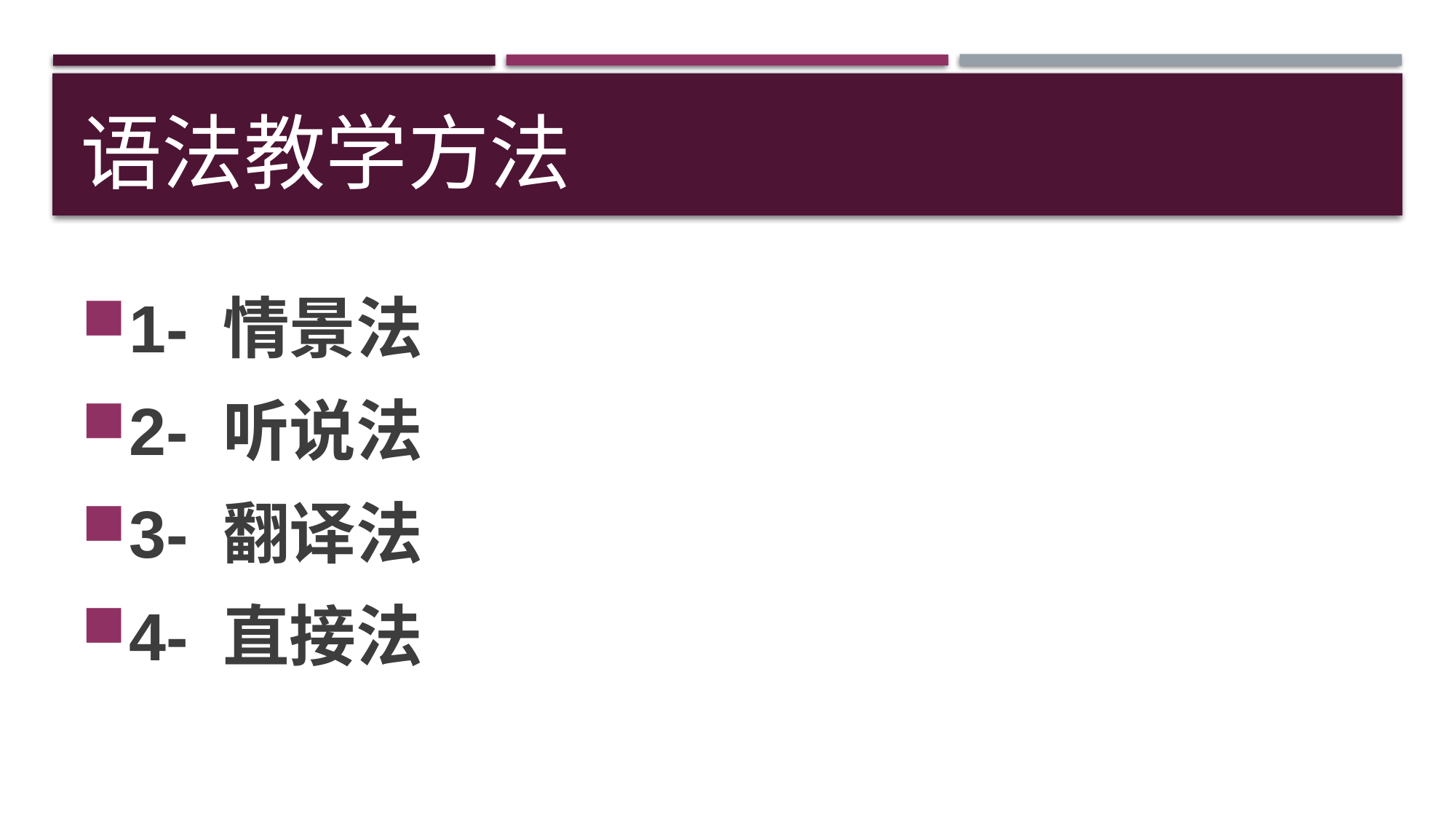

# 语法教学方法
1- 情景法
2- 听说法
3- 翻译法
4- 直接法